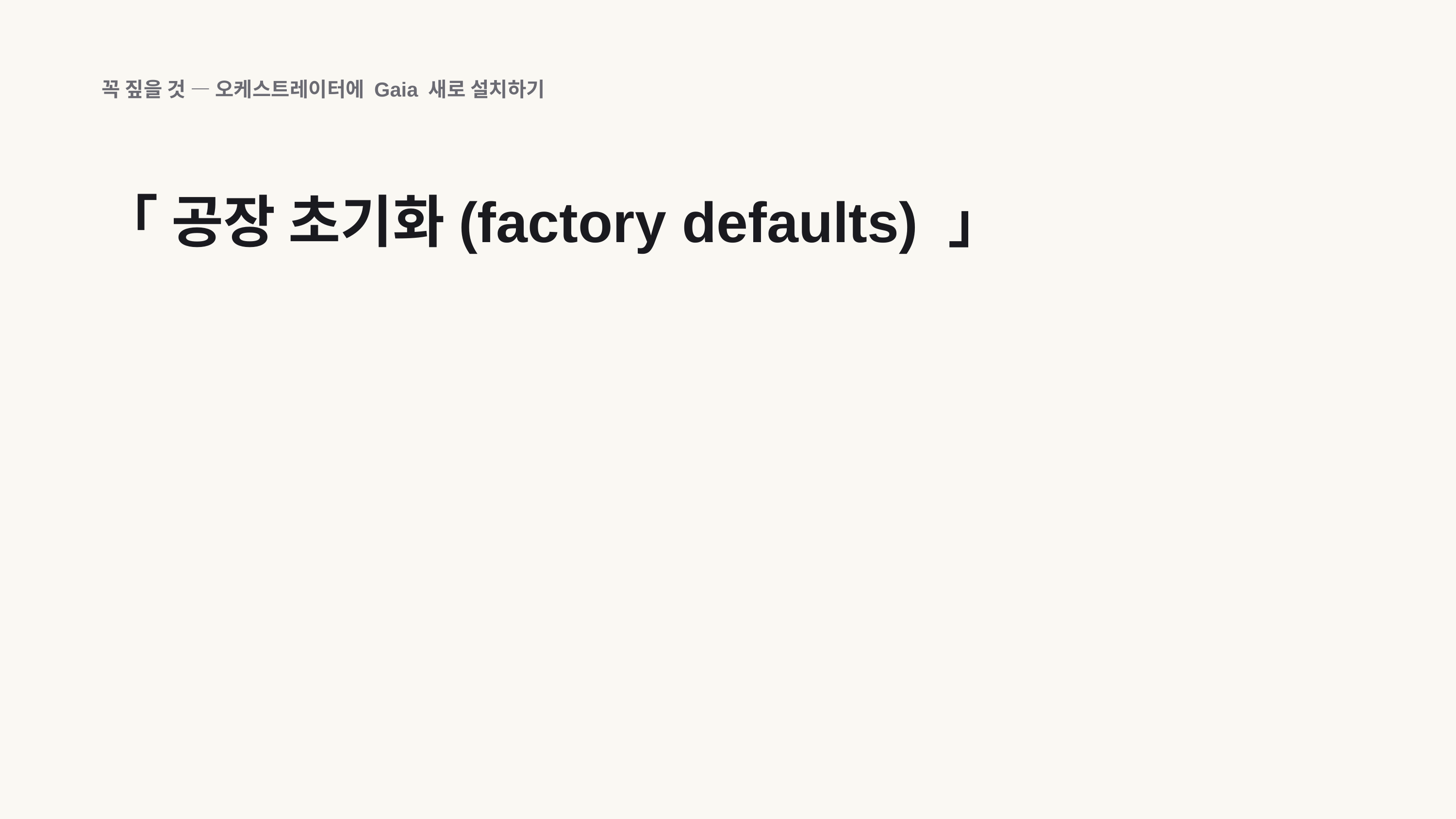

꼭 짚을 것 — 오케스트레이터에 Gaia 새로 설치하기
「 공장 초기화(factory defaults) 」